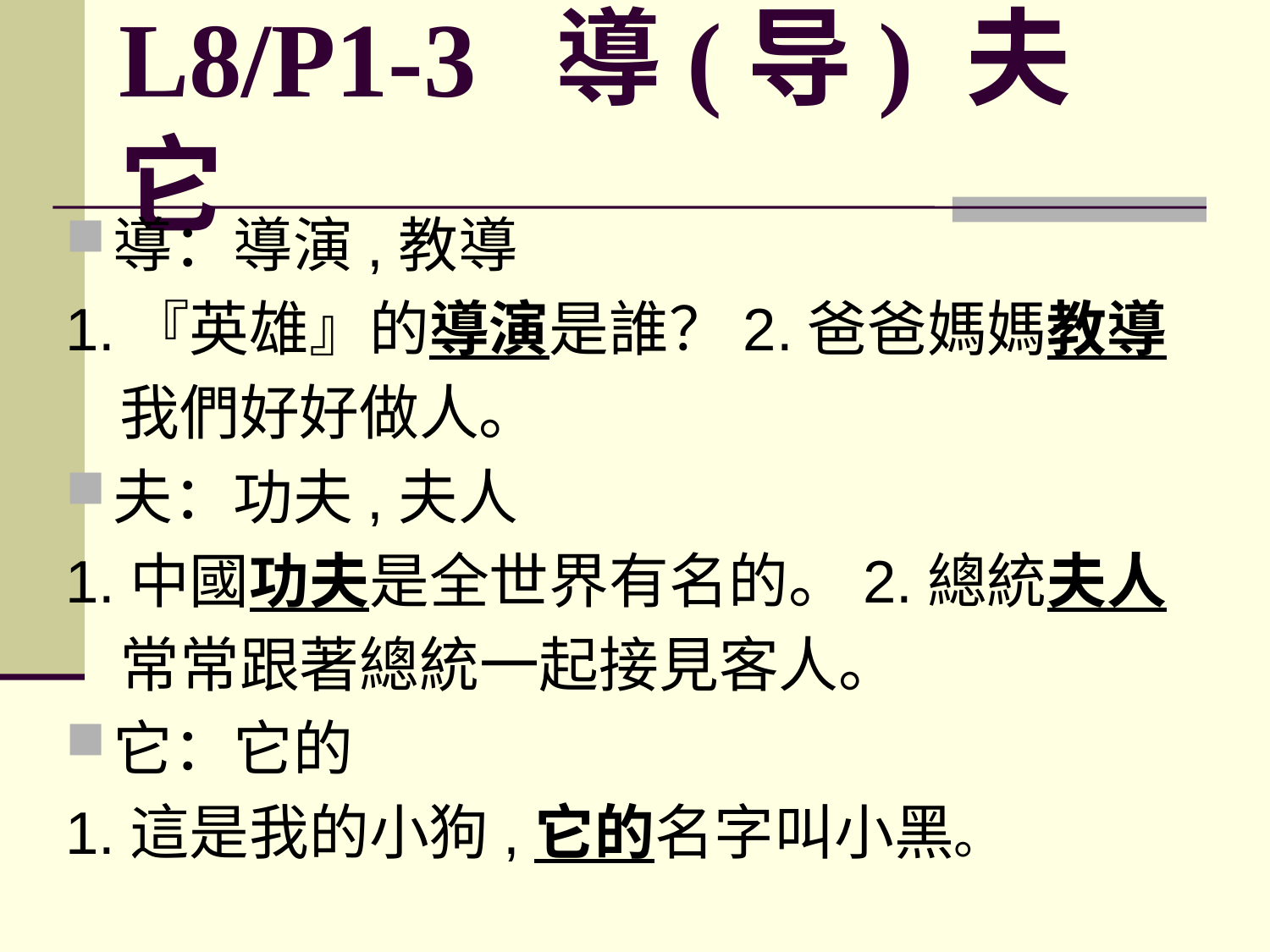

# L8/P1-3  導(导) 夫 它
導：導演,教導
1.『英雄』的導演是誰？2.爸爸媽媽教導
   我們好好做人。
夫：功夫,夫人
1.中國功夫是全世界有名的。2.總統夫人
   常常跟著總統一起接見客人。
它：它的
1.這是我的小狗,它的名字叫小黑。